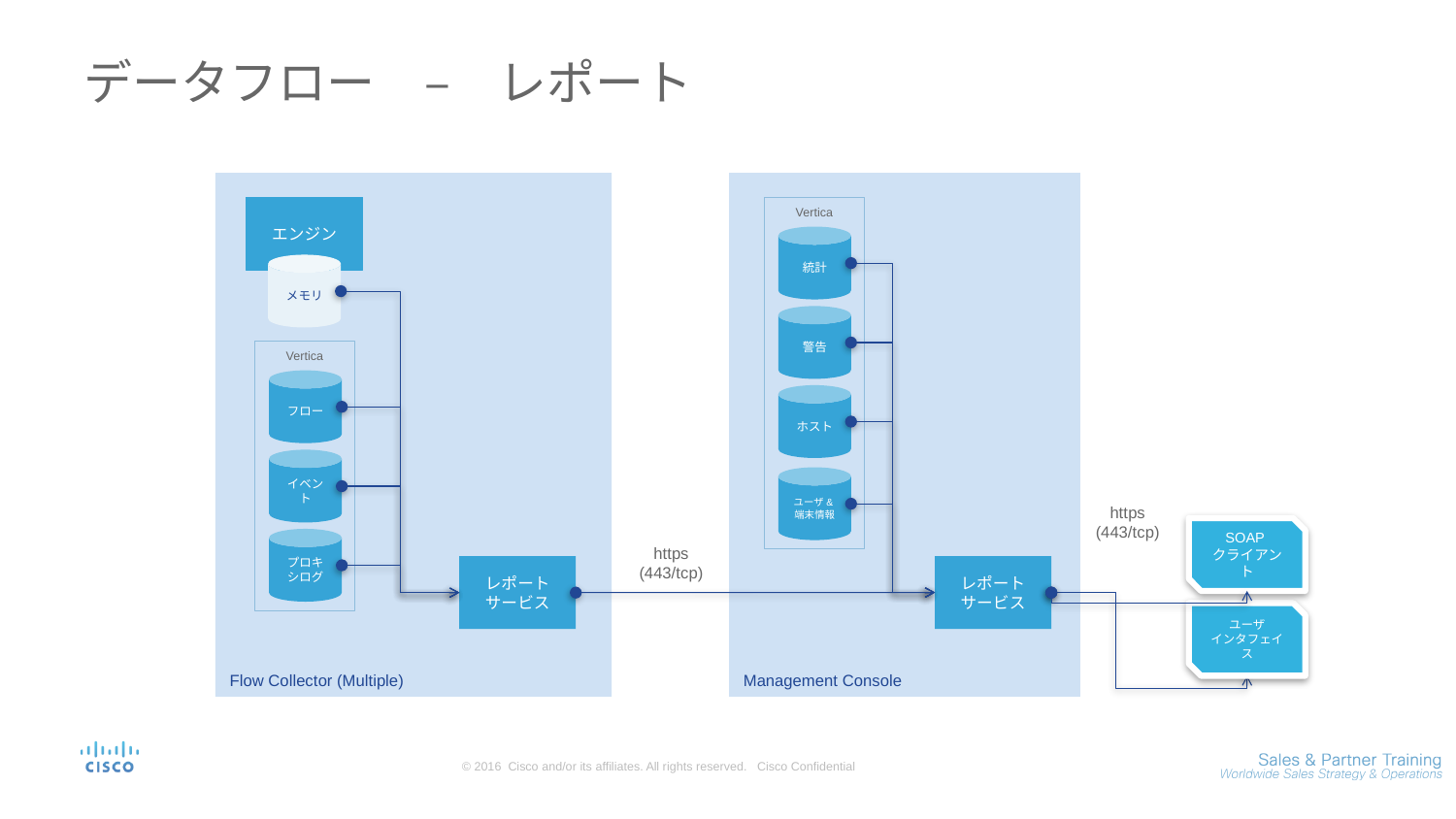

# データフロー　–　レポート
Management Console
Flow Collector (Multiple)
Vertica
エンジン
メモリ
統計
警告
Vertica
フロー
イベント
プロキシログ
ホスト
ユーザ&端末情報
https
(443/tcp)
SOAP
クライアント
https
(443/tcp)
レポート
サービス
レポート
サービス
ユーザ
インタフェイス